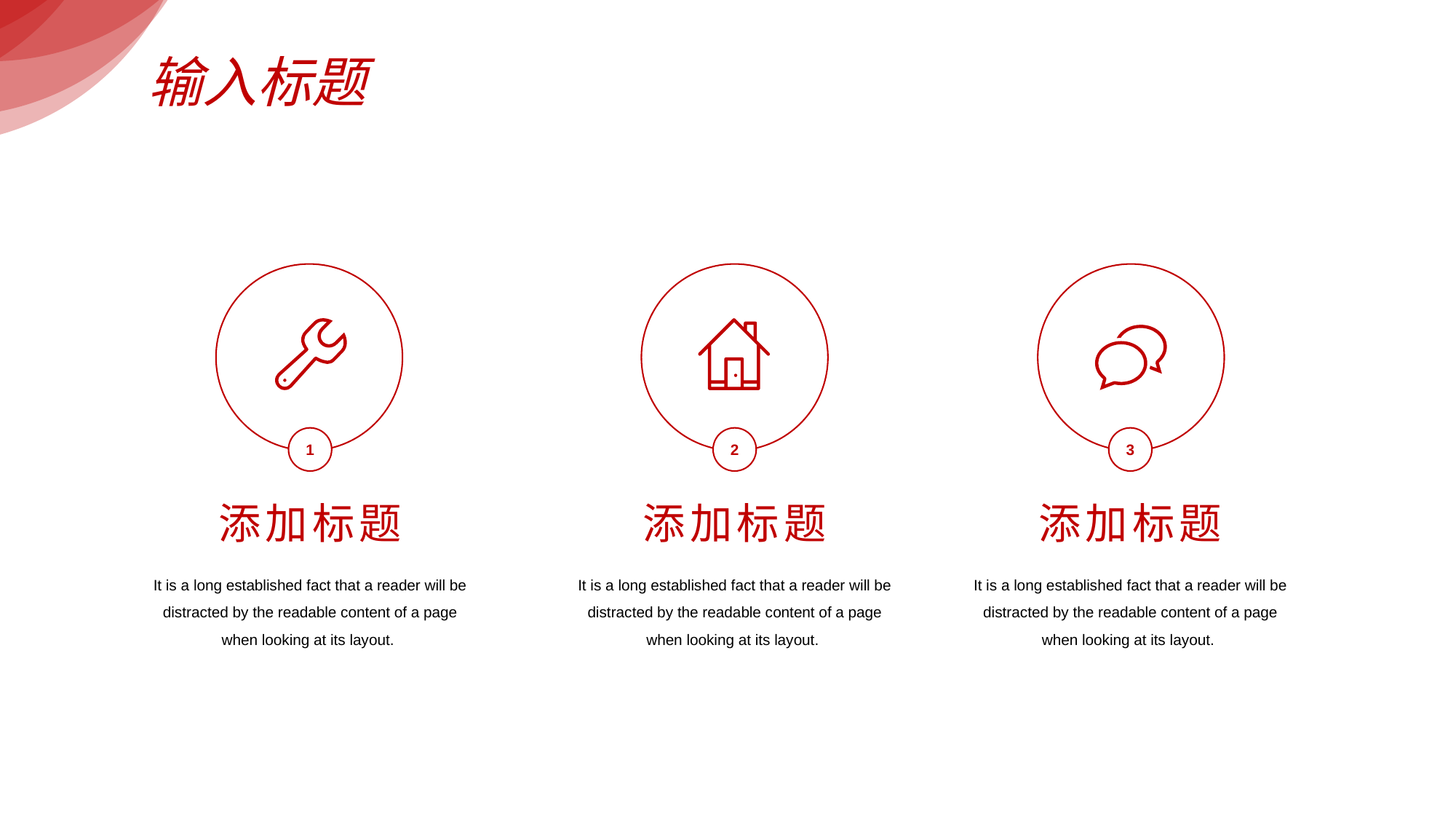

输入标题
输入标题

1
2
3
添加标题
添加标题
添加标题
It is a long established fact that a reader will be distracted by the readable content of a page when looking at its layout.
It is a long established fact that a reader will be distracted by the readable content of a page when looking at its layout.
It is a long established fact that a reader will be distracted by the readable content of a page when looking at its layout.